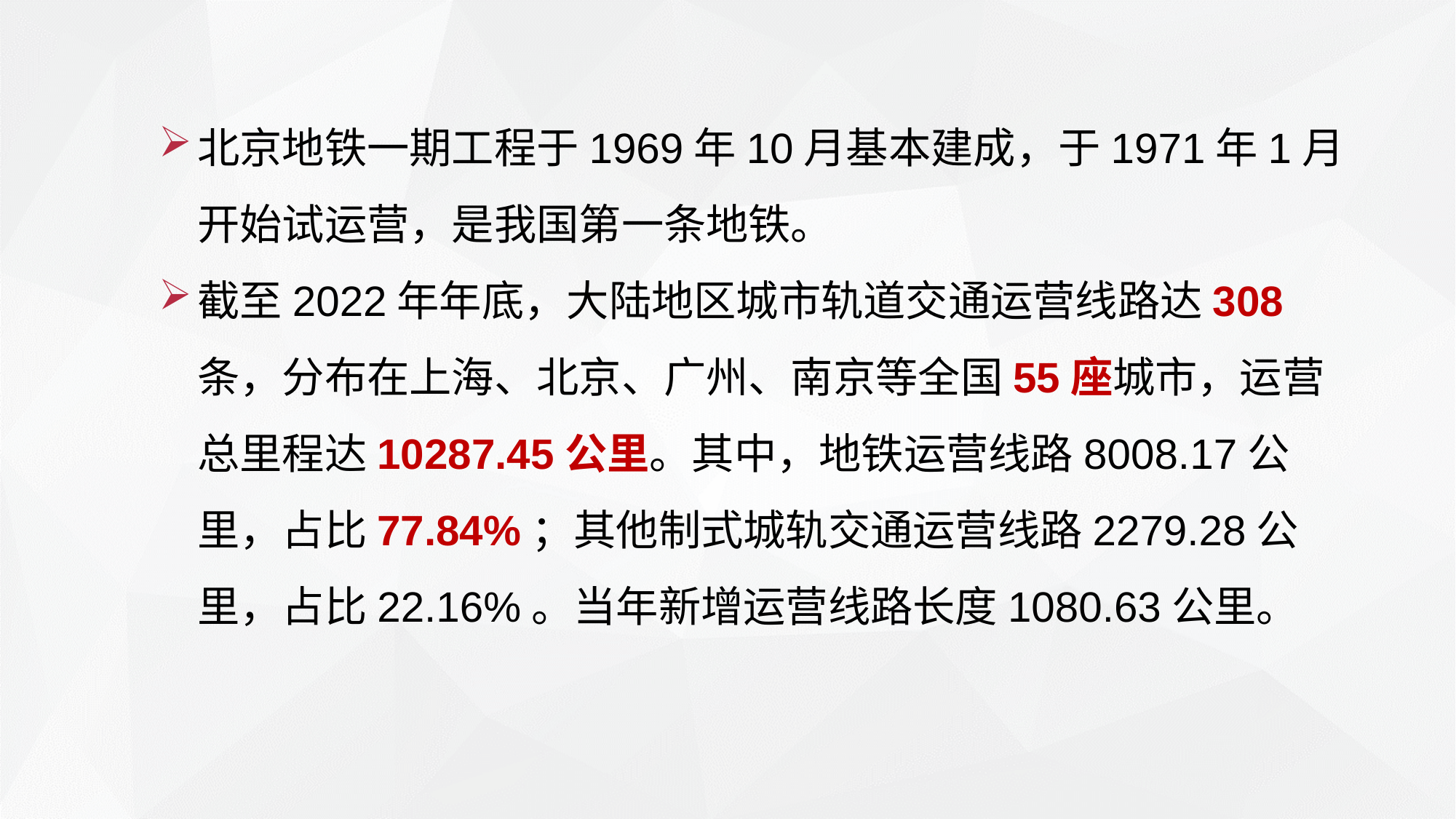

北京地铁一期工程于1969年10月基本建成，于1971年1月开始试运营，是我国第一条地铁。
截至2022年年底，大陆地区城市轨道交通运营线路达308条，分布在上海、北京、广州、南京等全国55座城市，运营总里程达10287.45公里。其中，地铁运营线路8008.17公里，占比77.84%；其他制式城轨交通运营线路2279.28公里，占比22.16%。当年新增运营线路长度1080.63公里。